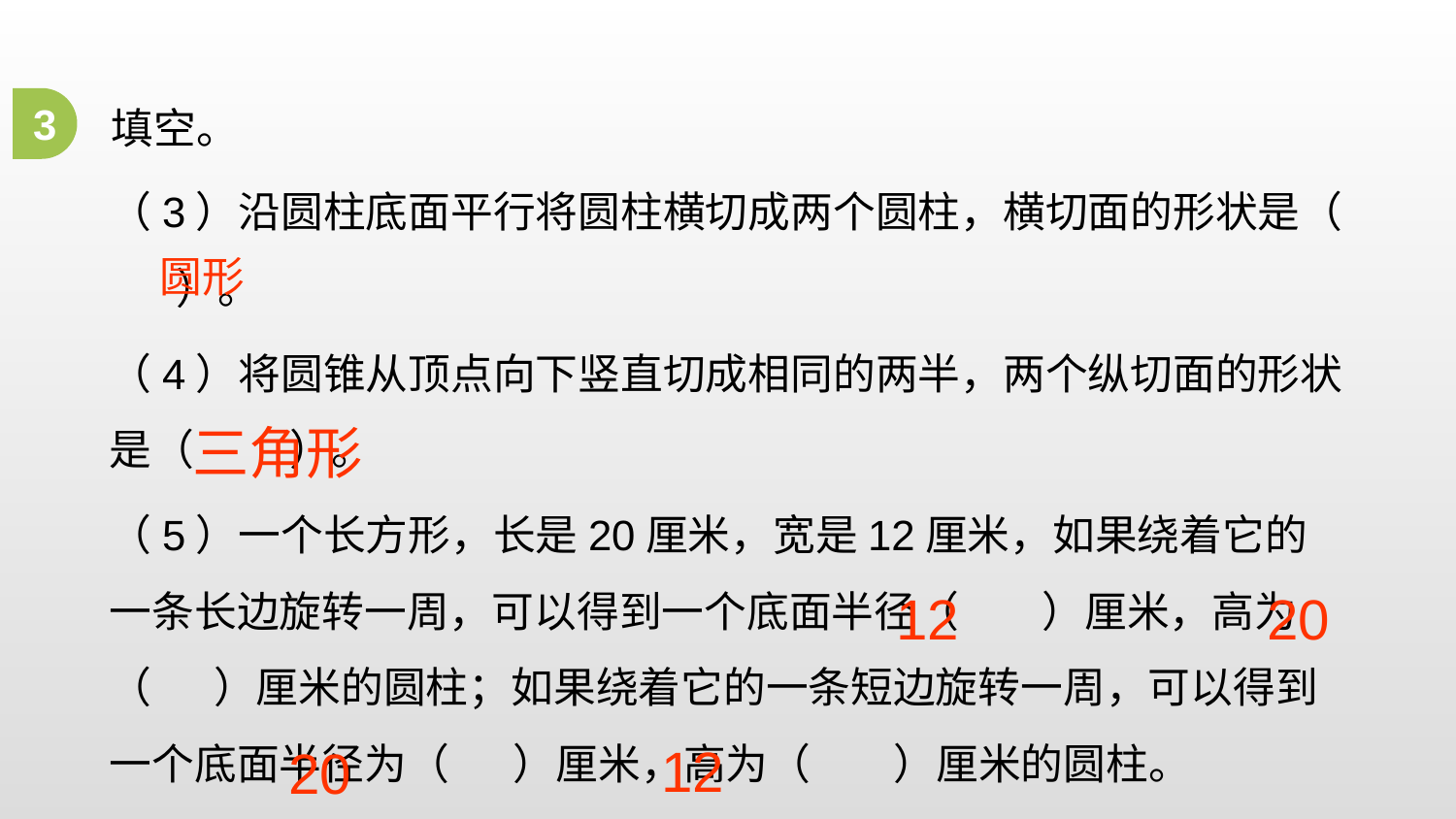

3
填空。
（3）沿圆柱底面平行将圆柱横切成两个圆柱，横切面的形状是（        ）。
（4）将圆锥从顶点向下竖直切成相同的两半，两个纵切面的形状是（          ）。
（5）一个长方形，长是20厘米，宽是12厘米，如果绕着它的一条长边旋转一周，可以得到一个底面半径（     ）厘米，高为（    ）厘米的圆柱；如果绕着它的一条短边旋转一周，可以得到一个底面半径为（   ）厘米，高为（     ）厘米的圆柱。
圆形
三角形
12
20
12
20